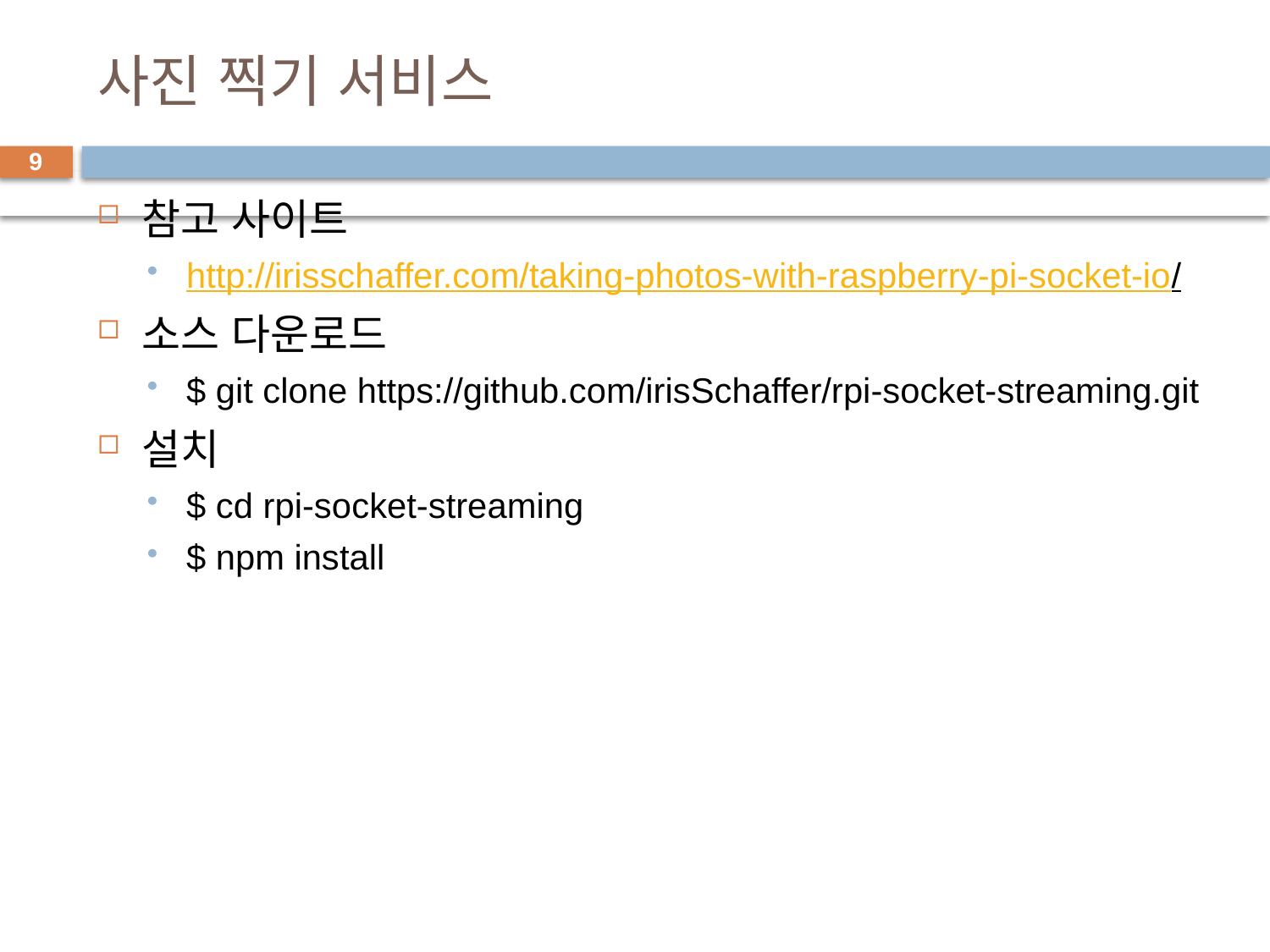

# 사진 찍기 서비스
9
참고 사이트
http://irisschaffer.com/taking-photos-with-raspberry-pi-socket-io/
소스 다운로드
$ git clone https://github.com/irisSchaffer/rpi-socket-streaming.git
설치
$ cd rpi-socket-streaming
$ npm install